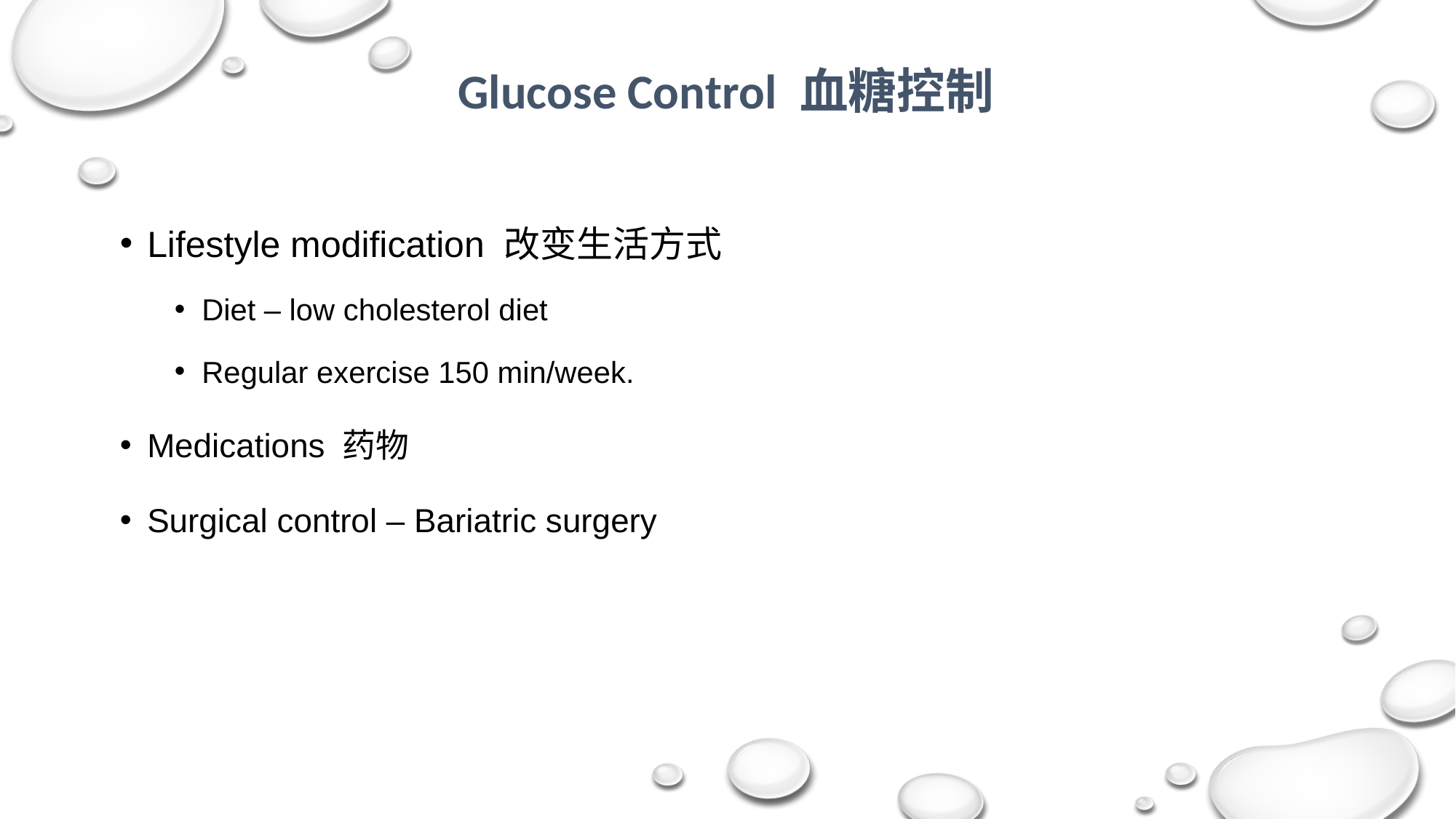

# Glucose Control 血糖控制
Lifestyle modification 改变生活方式
Diet – low cholesterol diet
Regular exercise 150 min/week.
Medications 药物
Surgical control – Bariatric surgery